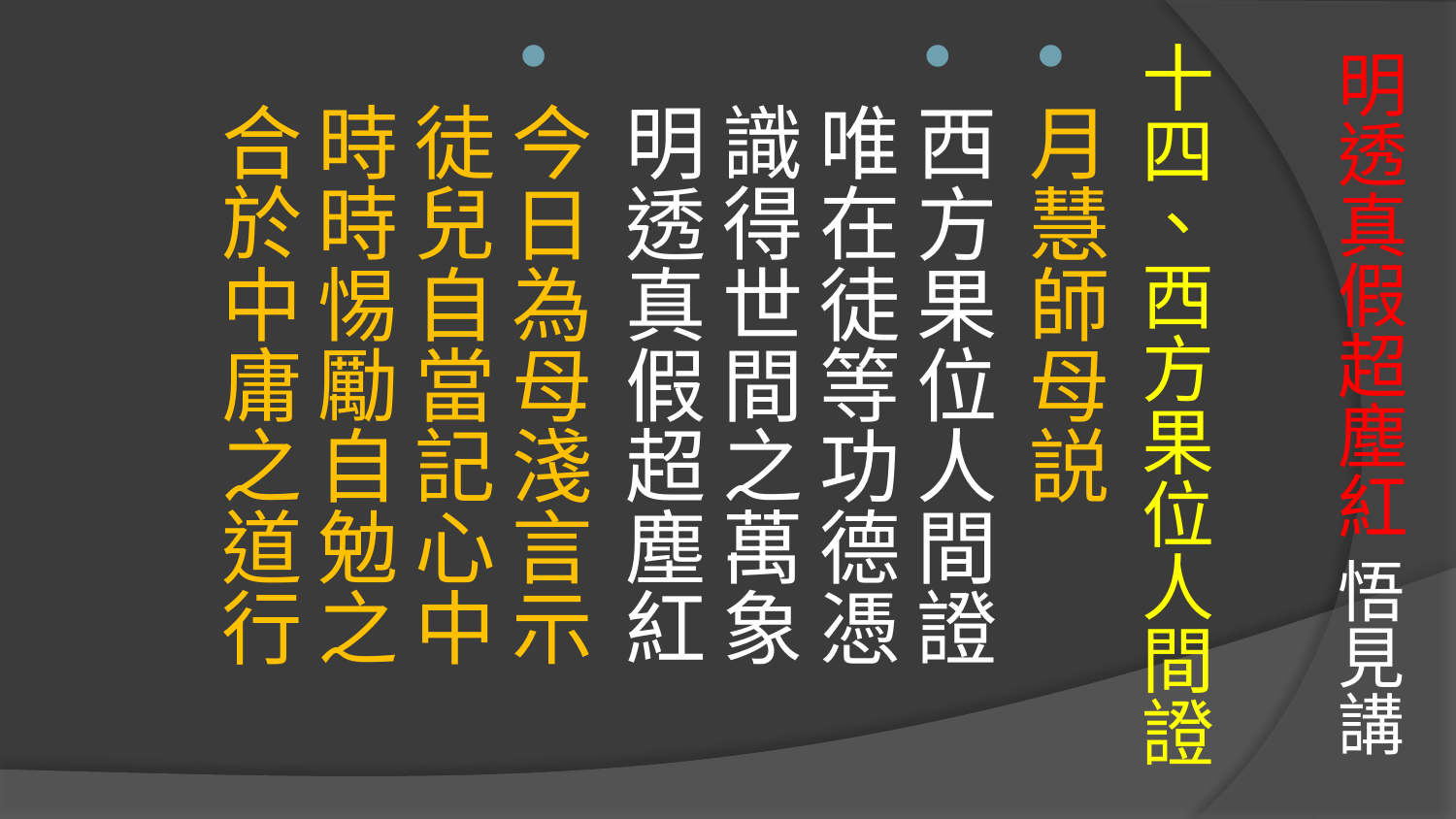

# 明透真假超塵紅 悟見講
十四、西方果位人間證
月慧師母説
西方果位人間證　唯在徒等功德憑
識得世間之萬象　明透真假超塵紅
今日為母淺言示　徒兒自當記心中
時時惕勵自勉之　合於中庸之道行